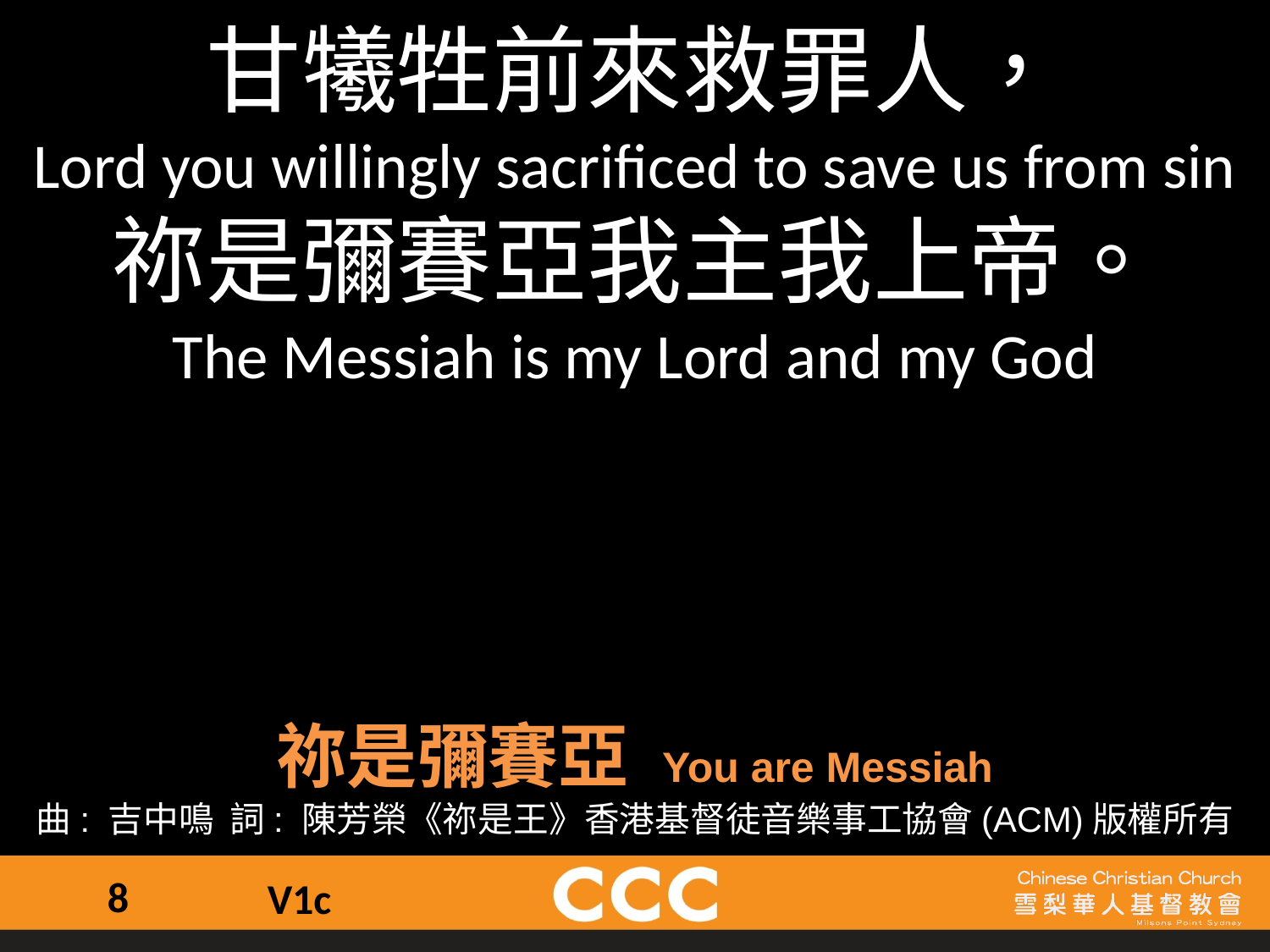

甘犧牲前來救罪人，
Lord you willingly sacrificed to save us from sin
祢是彌賽亞我主我上帝。
The Messiah is my Lord and my God
祢是彌賽亞 You are Messiah
曲: 吉中鳴  詞: 陳芳榮《祢是王》香港基督徒音樂事工協會(ACM)版權所有

8
V1c